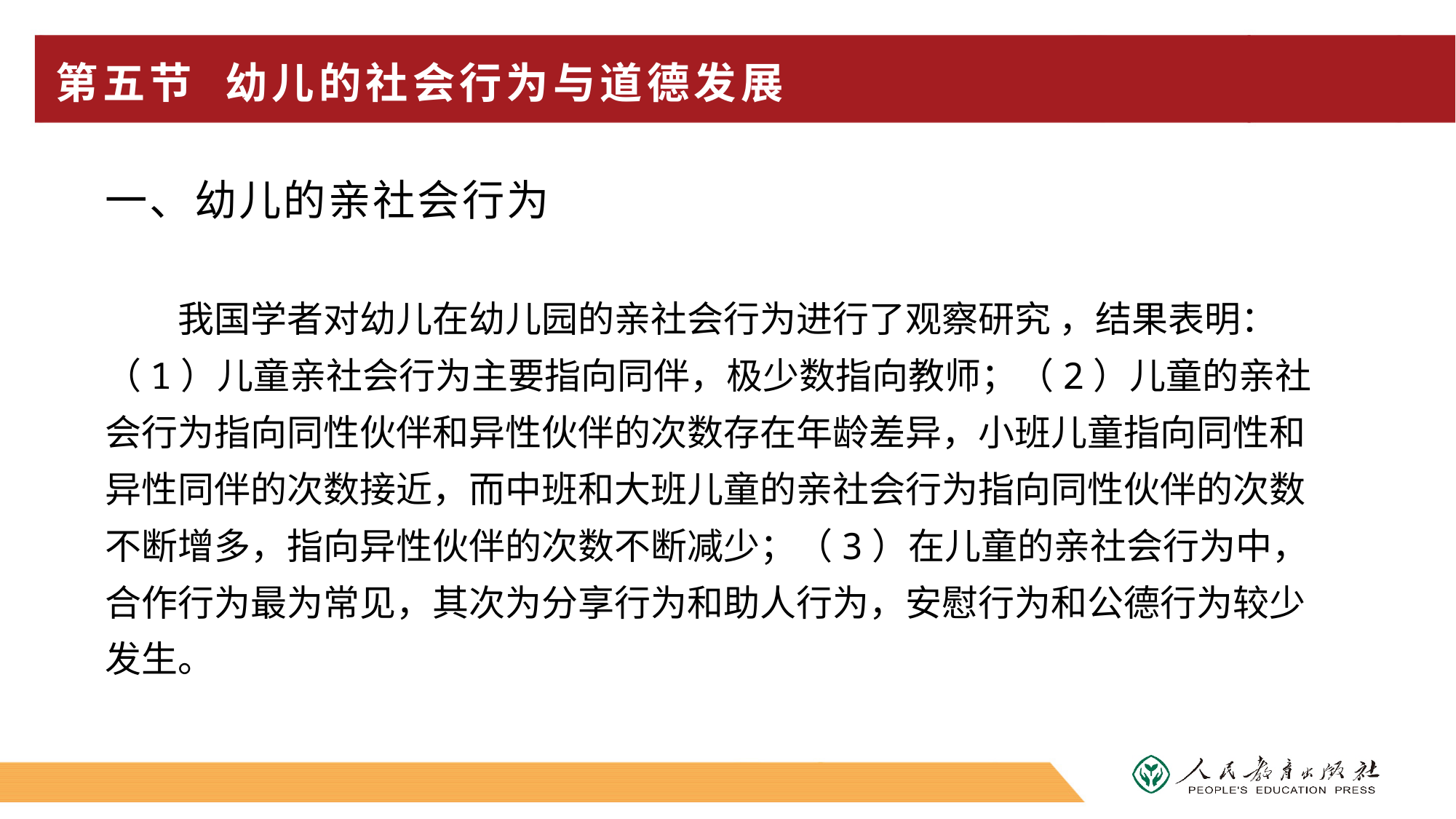

# 第五节  幼儿的社会行为与道德发展
一、幼儿的亲社会行为
我国学者对幼儿在幼儿园的亲社会行为进行了观察研究 ，结果表明：（1）儿童亲社会行为主要指向同伴，极少数指向教师；（2）儿童的亲社会行为指向同性伙伴和异性伙伴的次数存在年龄差异，小班儿童指向同性和异性同伴的次数接近，而中班和大班儿童的亲社会行为指向同性伙伴的次数不断增多，指向异性伙伴的次数不断减少；（3）在儿童的亲社会行为中，合作行为最为常见，其次为分享行为和助人行为，安慰行为和公德行为较少发生。